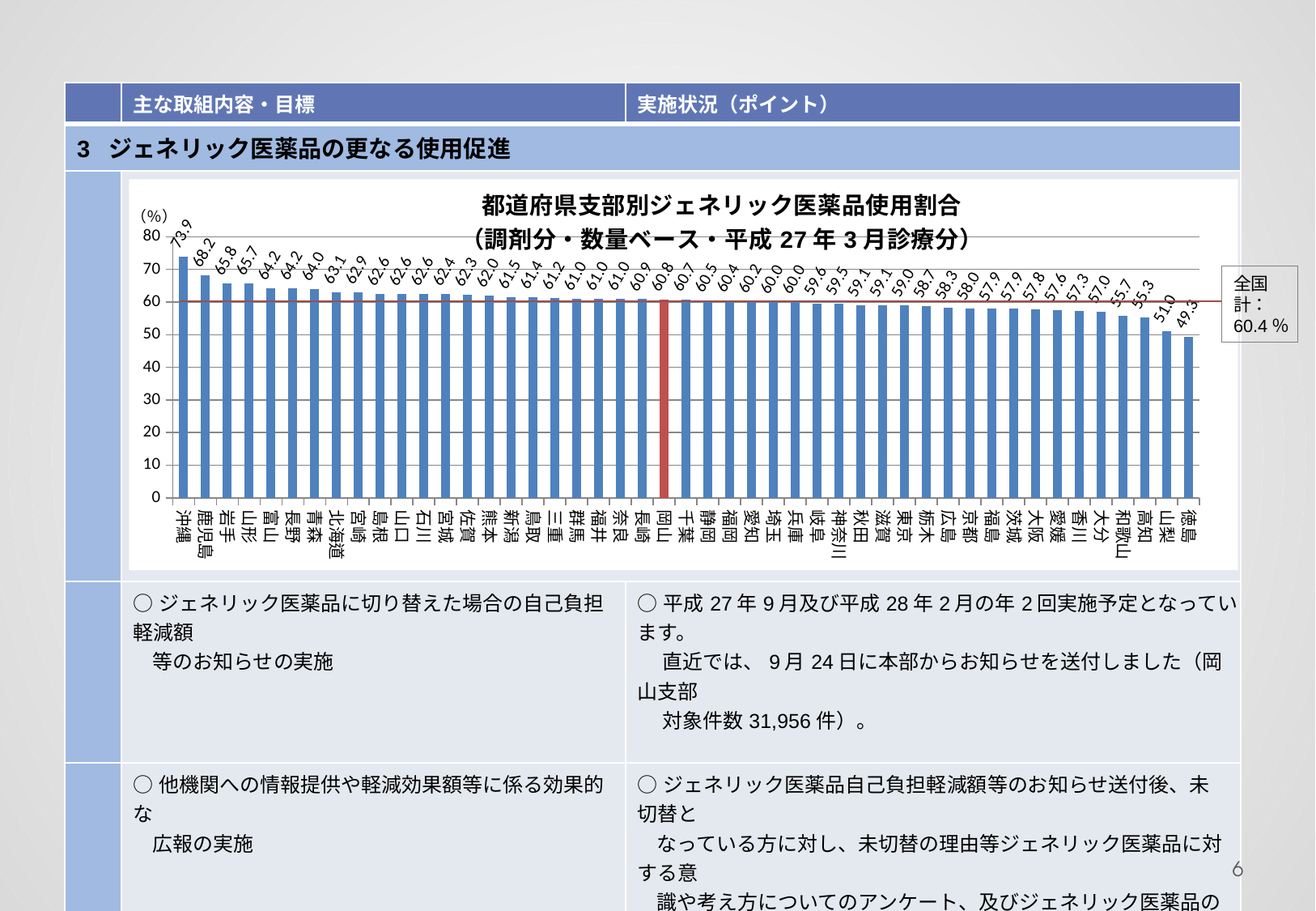

|  | 主な取組内容・目標 | 実施状況（ポイント） |
| --- | --- | --- |
| 3 ジェネリック医薬品の更なる使用促進 |  |  |
|  |  |  |
|  | ○ジェネリック医薬品に切り替えた場合の自己負担軽減額 等のお知らせの実施 | ○平成27年9月及び平成28年2月の年2回実施予定となっています。 　 直近では、9月24日に本部からお知らせを送付しました（岡山支部 　 対象件数31,956件）。 |
|  | ○他機関への情報提供や軽減効果額等に係る効果的な 広報の実施 | ○ジェネリック医薬品自己負担軽減額等のお知らせ送付後、未切替と なっている方に対し、未切替の理由等ジェネリック医薬品に対する意 識や考え方についてのアンケート、及びジェネリック医薬品の広報チラ シ等を作成し、送付しました。（平成27年8月7日送付）医療機関への　 　 情報提供等アンケート結果の活用法については検討中です。 　 ➢平成27年8月7日送付、送付件数4,349件、回収件数654件　　　 　　　 （9/9現在）、回収率15.5％。 |

### Chart: 都道府県支部別ジェネリック医薬品使用割合
（調剤分・数量ベース・平成27年3月診療分）

| Category |  |
|---|---|
| 沖縄 | 73.9 |
| 鹿児島 | 68.2 |
| 岩手 | 65.8 |
| 山形 | 65.7 |
| 富山 | 64.2 |
| 長野 | 64.2 |
| 青森 | 64.0 |
| 北海道 | 63.1 |
| 宮崎 | 62.9 |
| 島根 | 62.6 |
| 山口 | 62.6 |
| 石川 | 62.6 |
| 宮城 | 62.4 |
| 佐賀 | 62.3 |
| 熊本 | 62.0 |
| 新潟 | 61.5 |
| 鳥取 | 61.4 |
| 三重 | 61.2 |
| 群馬 | 61.0 |
| 福井 | 61.0 |
| 奈良 | 61.0 |
| 長崎 | 60.9 |
| 岡山 | 60.8 |
| 千葉 | 60.7 |
| 静岡 | 60.5 |
| 福岡 | 60.4 |
| 愛知 | 60.2 |
| 埼玉 | 60.0 |
| 兵庫 | 60.0 |
| 岐阜 | 59.6 |
| 神奈川 | 59.5 |
| 秋田 | 59.1 |
| 滋賀 | 59.1 |
| 東京 | 59.0 |
| 栃木 | 58.7 |
| 広島 | 58.3 |
| 京都 | 58.0 |
| 福島 | 57.9 |
| 茨城 | 57.9 |
| 大阪 | 57.8 |
| 愛媛 | 57.6 |
| 香川 | 57.3 |
| 大分 | 57.0 |
| 和歌山 | 55.7 |
| 高知 | 55.3 |
| 山梨 | 51.0 |
| 徳島 | 49.3 |
全国計：60.4％
6